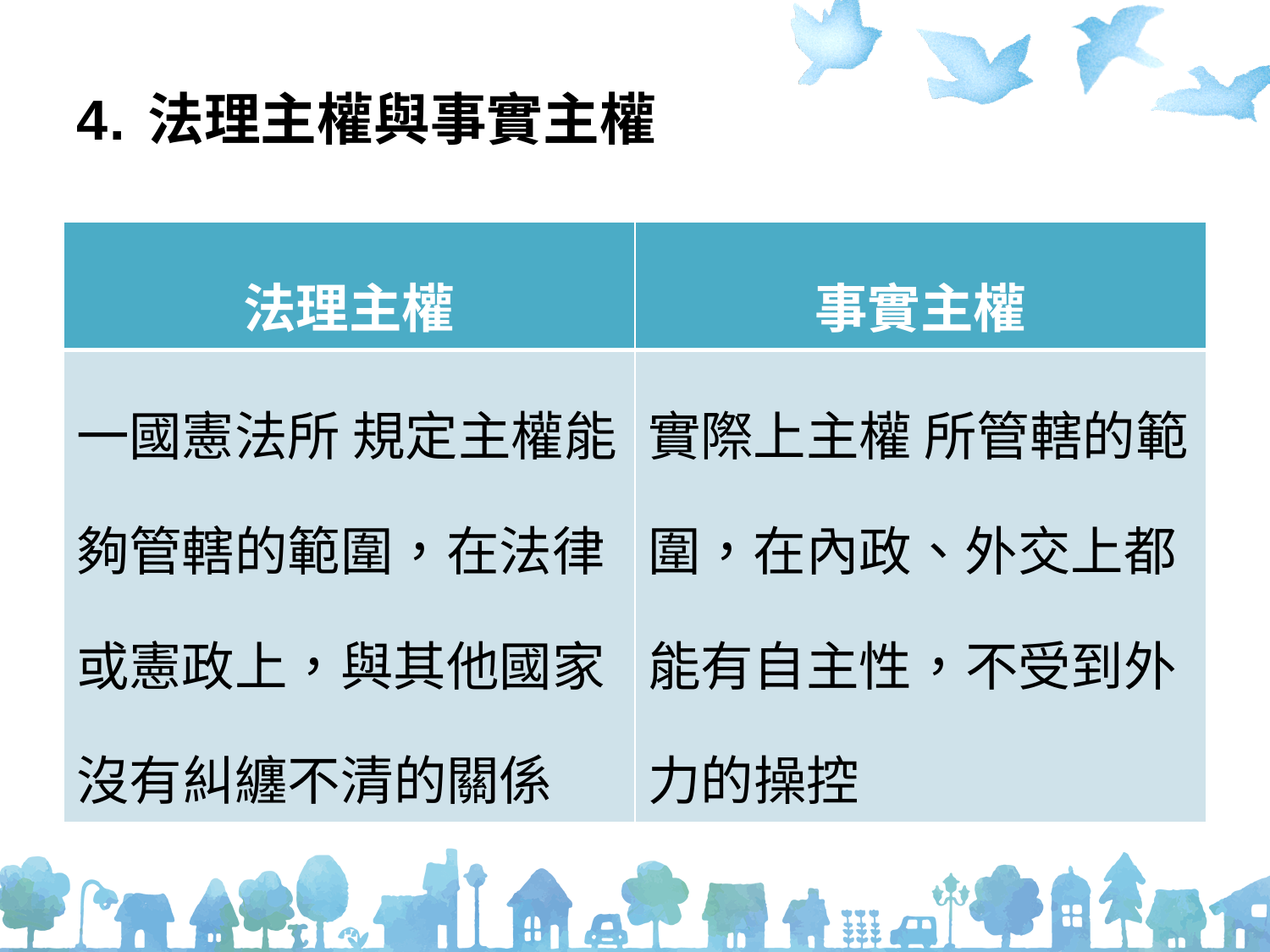

# 法理主權與事實主權
| 法理主權 | 事實主權 |
| --- | --- |
| 一國憲法所 規定主權能夠管轄的範圍，在法律或憲政上，與其他國家沒有糾纏不清的關係 | 實際上主權 所管轄的範圍，在內政、外交上都能有自主性，不受到外力的操控 |